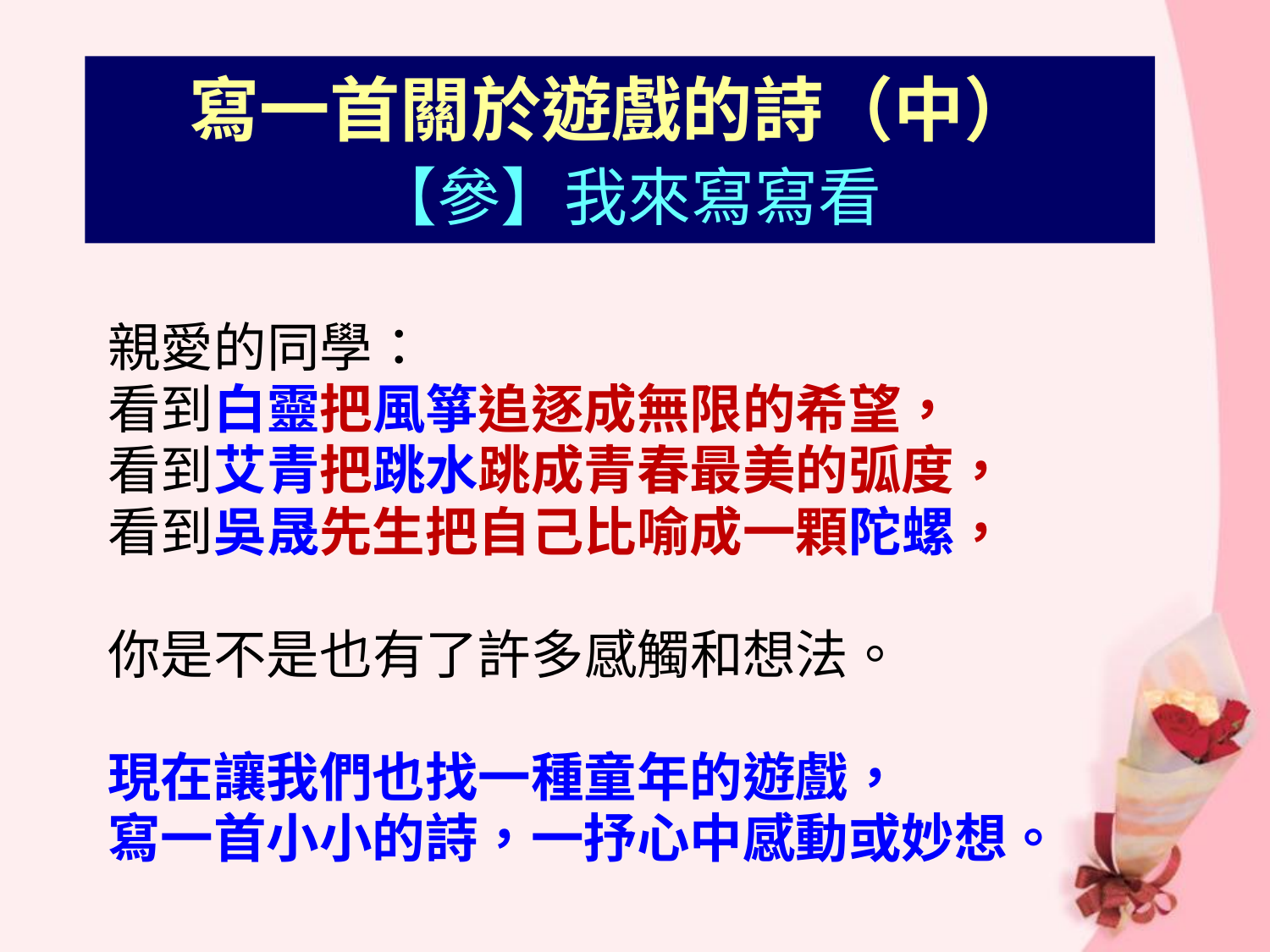

# 寫一首關於遊戲的詩（中） 【參】我來寫寫看

親愛的同學：
看到白靈把風箏追逐成無限的希望，
看到艾青把跳水跳成青春最美的弧度，
看到吳晟先生把自己比喻成一顆陀螺，

你是不是也有了許多感觸和想法。

現在讓我們也找一種童年的遊戲，
寫一首小小的詩，一抒心中感動或妙想。